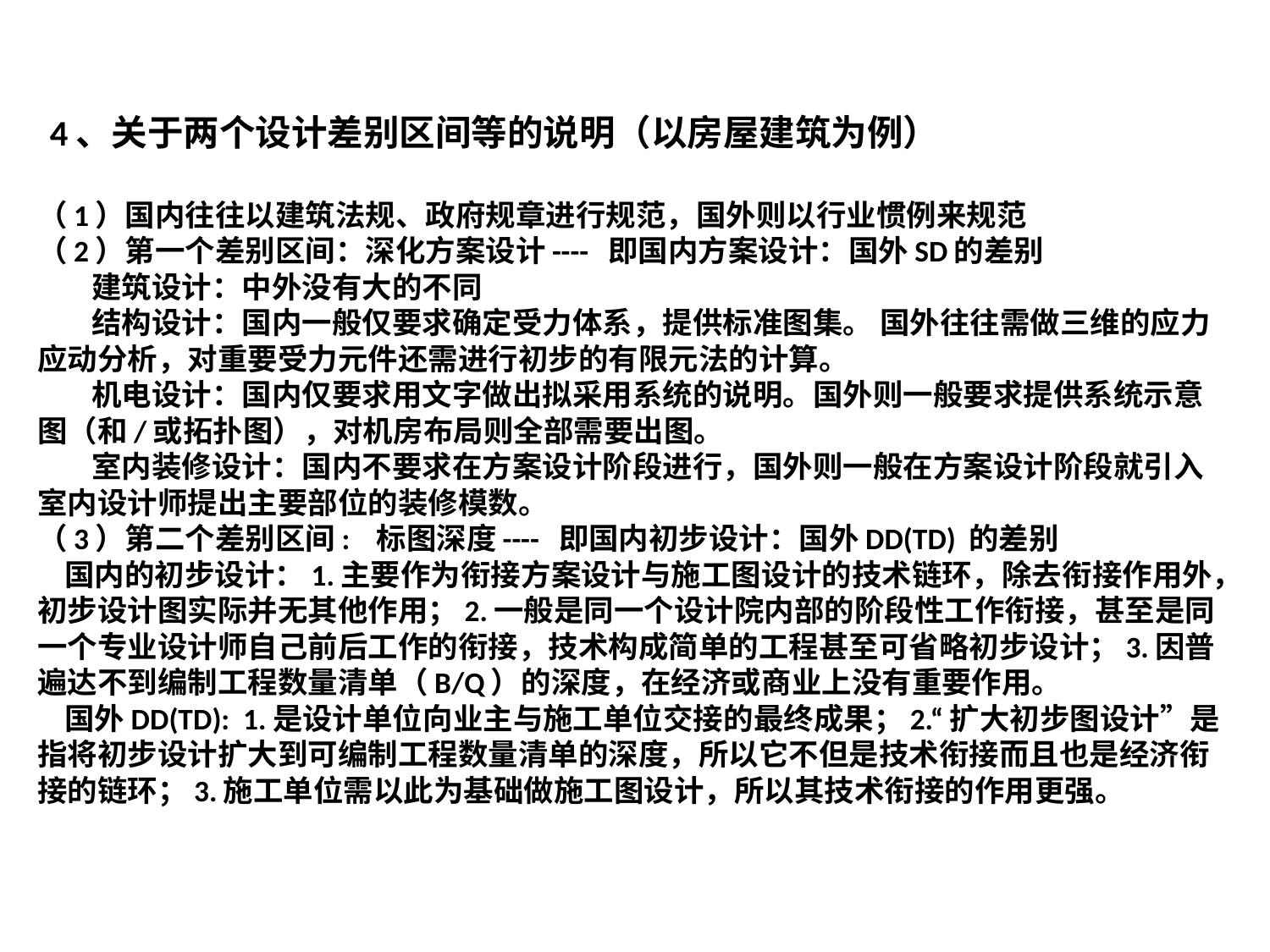

# 4、关于两个设计差别区间等的说明（以房屋建筑为例） （1）国内往往以建筑法规、政府规章进行规范，国外则以行业惯例来规范 （2）第一个差别区间：深化方案设计----  即国内方案设计：国外SD的差别 建筑设计：中外没有大的不同 结构设计：国内一般仅要求确定受力体系，提供标准图集。 国外往往需做三维的应力应动分析，对重要受力元件还需进行初步的有限元法的计算。 机电设计：国内仅要求用文字做出拟采用系统的说明。国外则一般要求提供系统示意图（和/或拓扑图），对机房布局则全部需要出图。 室内装修设计：国内不要求在方案设计阶段进行，国外则一般在方案设计阶段就引入室内设计师提出主要部位的装修模数。 （3）第二个差别区间:   标图深度----  即国内初步设计：国外DD(TD) 的差别 国内的初步设计：1.主要作为衔接方案设计与施工图设计的技术链环，除去衔接作用外，初步设计图实际并无其他作用；2.一般是同一个设计院内部的阶段性工作衔接，甚至是同一个专业设计师自己前后工作的衔接，技术构成简单的工程甚至可省略初步设计；3.因普遍达不到编制工程数量清单（B/Q）的深度，在经济或商业上没有重要作用。 国外DD(TD):  1.是设计单位向业主与施工单位交接的最终成果；2.“扩大初步图设计”是指将初步设计扩大到可编制工程数量清单的深度，所以它不但是技术衔接而且也是经济衔接的链环；3.施工单位需以此为基础做施工图设计，所以其技术衔接的作用更强。